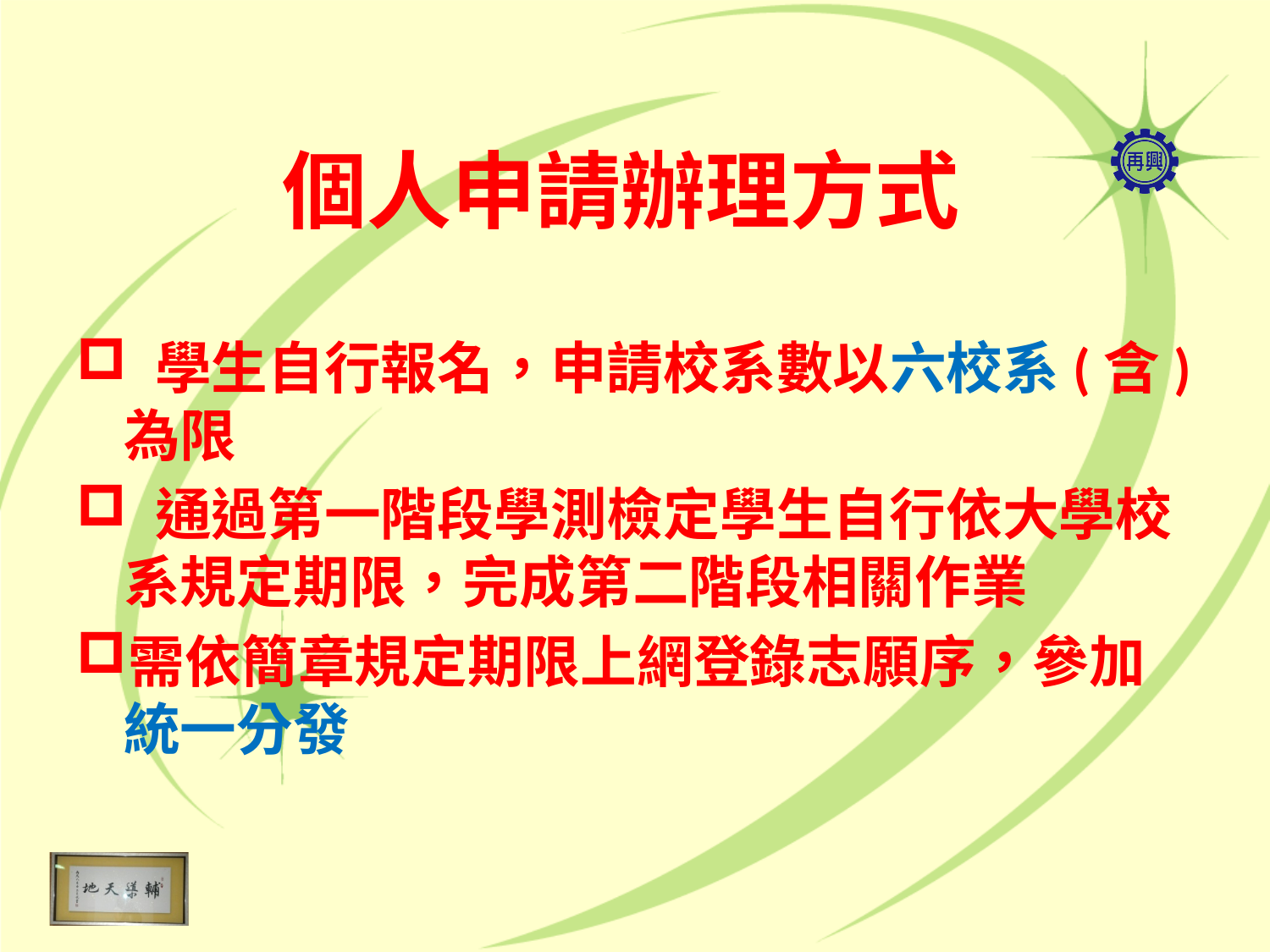

# 個人申請辦理方式

 學生自行報名，申請校系數以六校系(含)為限
 通過第一階段學測檢定學生自行依大學校系規定期限，完成第二階段相關作業
需依簡章規定期限上網登錄志願序，參加統一分發